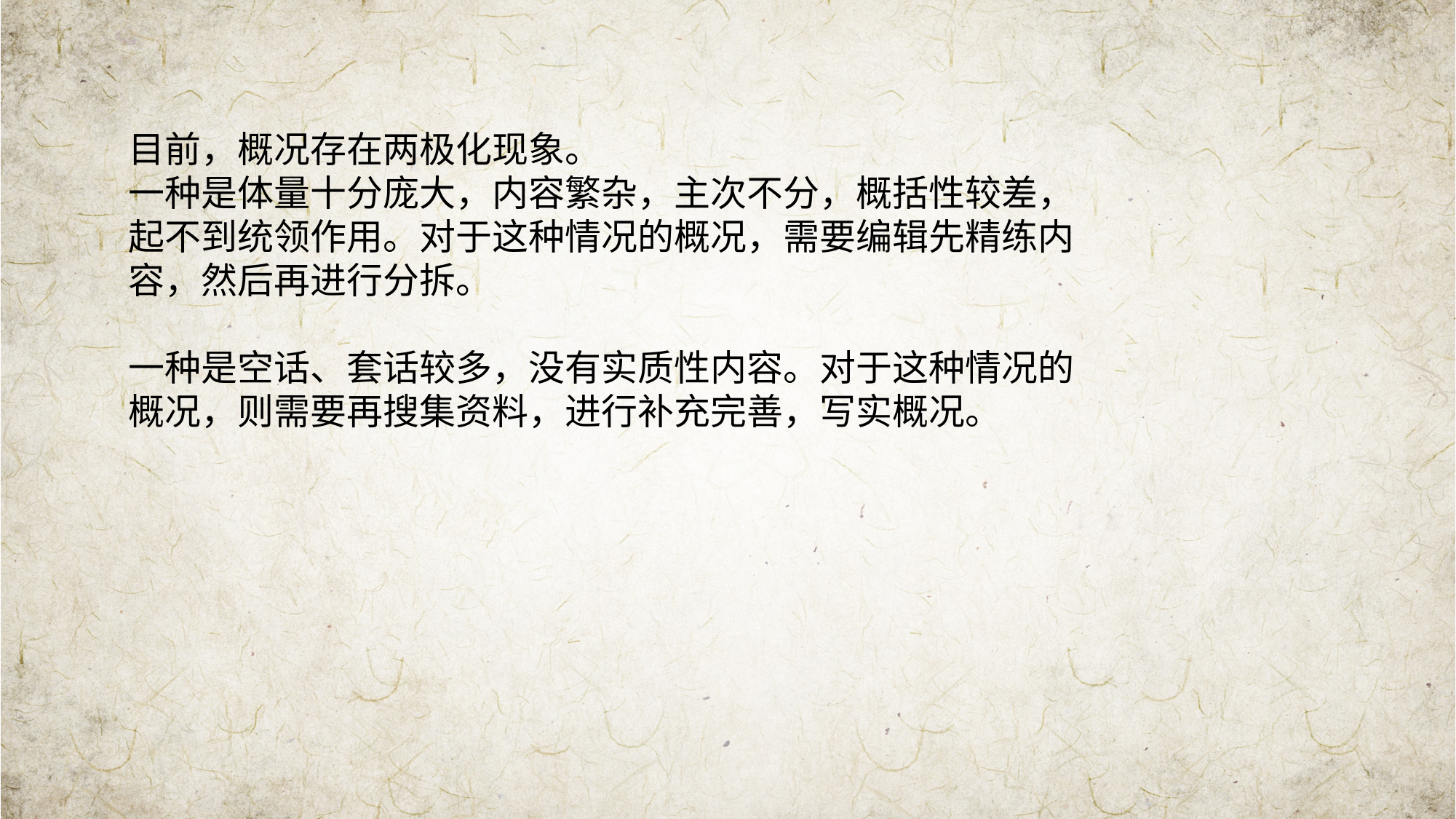

目前，概况存在两极化现象。
一种是体量十分庞大，内容繁杂，主次不分，概括性较差，起不到统领作用。对于这种情况的概况，需要编辑先精练内容，然后再进行分拆。

一种是空话、套话较多，没有实质性内容。对于这种情况的概况，则需要再搜集资料，进行补充完善，写实概况。